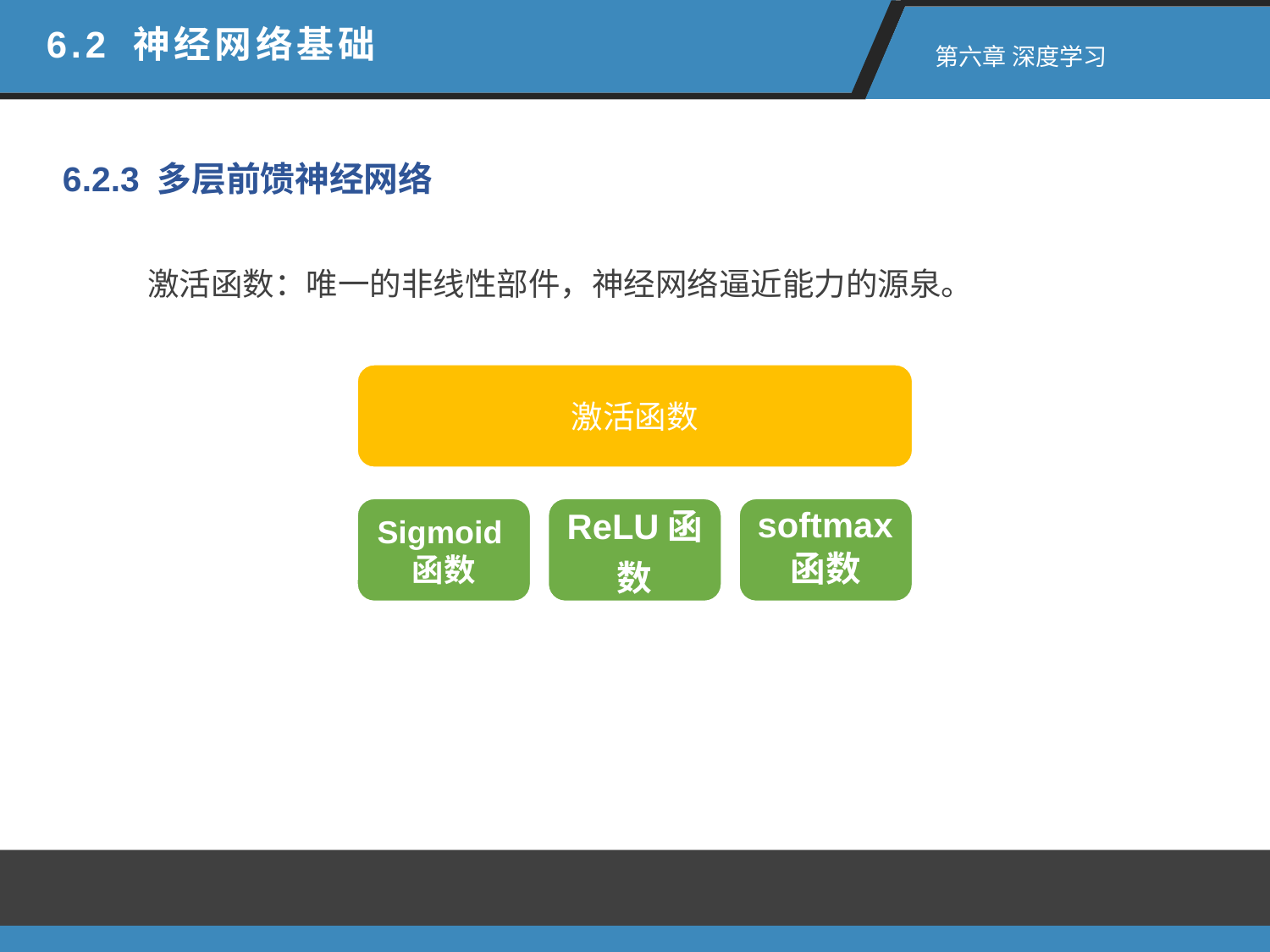

6.2 神经网络基础
  第六章 深度学习
6.2.3 多层前馈神经网络
激活函数：唯一的非线性部件，神经网络逼近能力的源泉。
激活函数
Sigmoid函数
ReLU函数
softmax函数